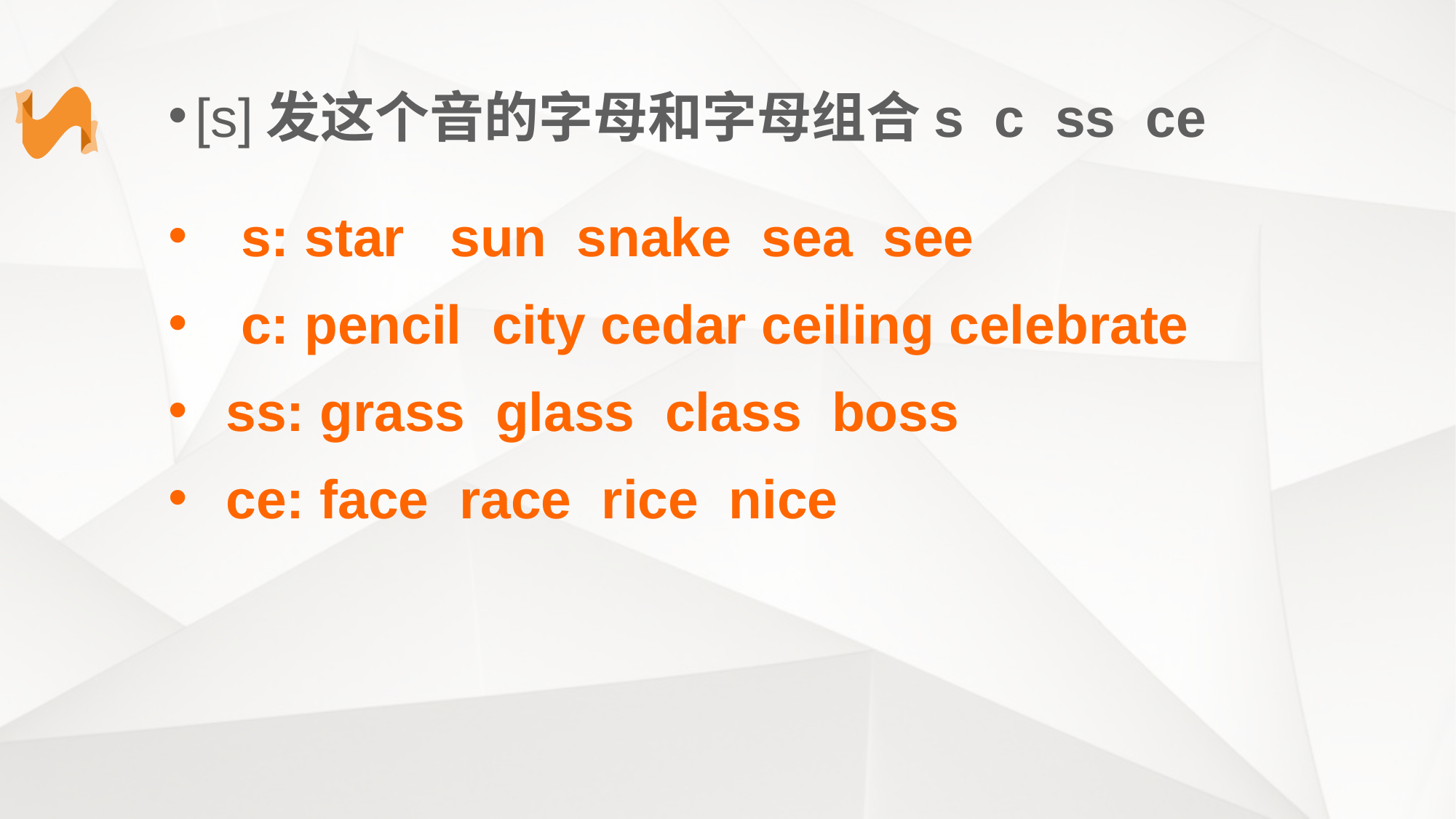

[s]发这个音的字母和字母组合s  c  ss  ce
   s: star   sun  snake  sea  see
   c: pencil  city cedar ceiling celebrate
  ss: grass  glass  class  boss
  ce: face  race  rice  nice